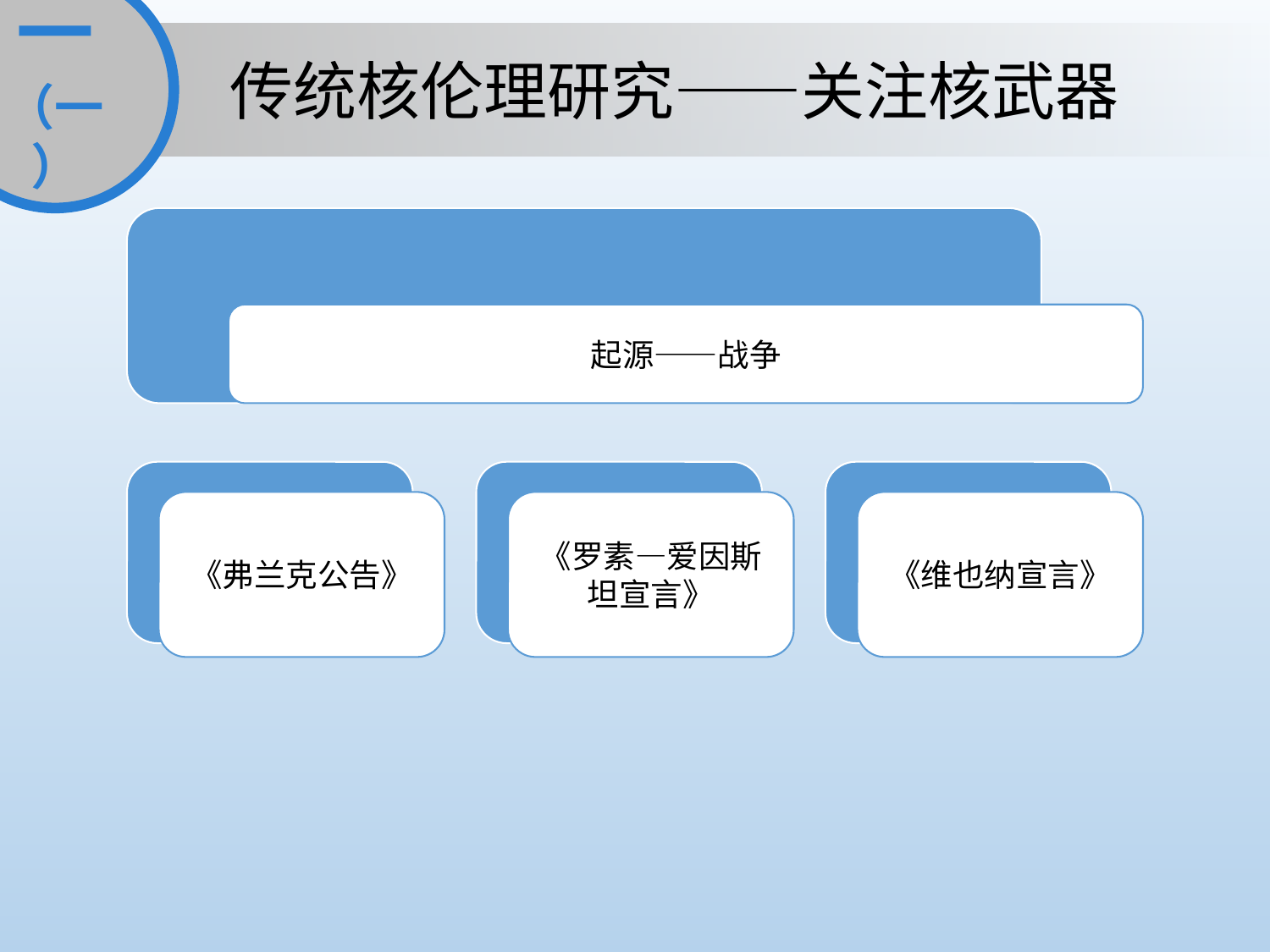

一（一）

传统核伦理研究——关注核武器

起源——战争
《弗兰克公告》
《罗素—爱因斯坦宣言》
《维也纳宣言》